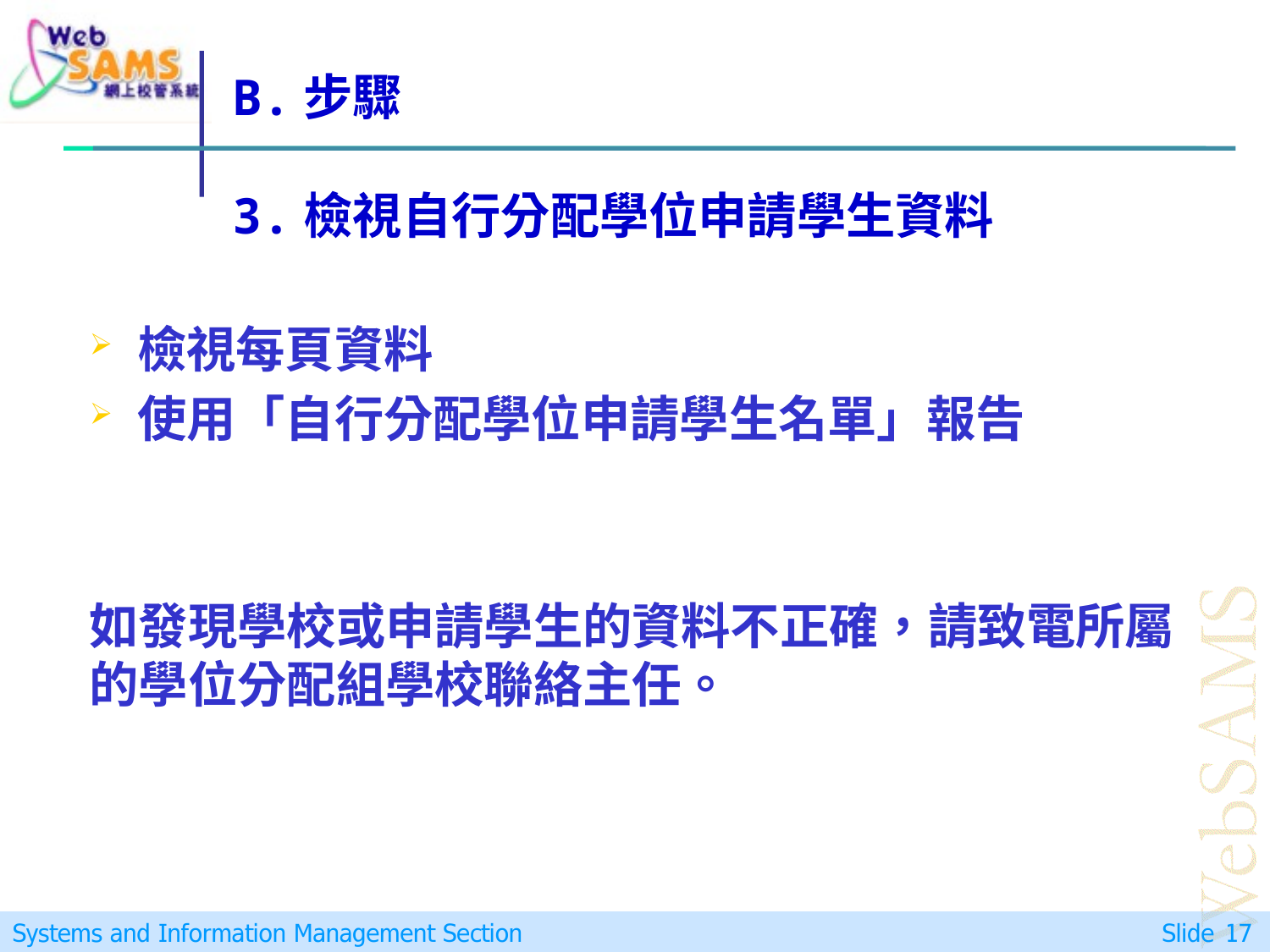

# B.步驟 3.檢視自行分配學位申請學生資料
檢視每頁資料
使用「自行分配學位申請學生名單」報告

如發現學校或申請學生的資料不正確，請致電所屬的學位分配組學校聯絡主任。